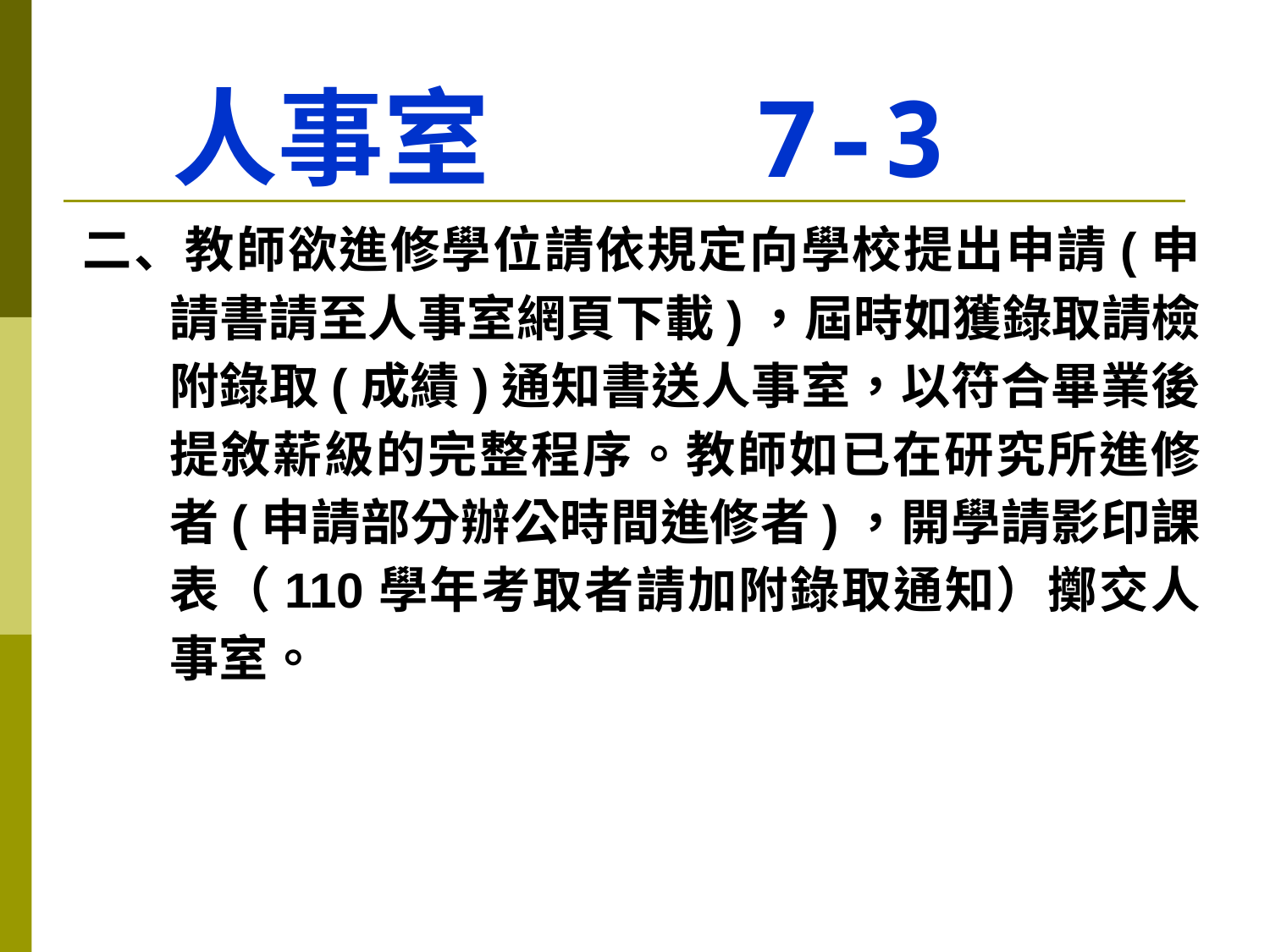

# 人事室            7-3
二、教師欲進修學位請依規定向學校提出申請(申請書請至人事室網頁下載)，屆時如獲錄取請檢附錄取(成績)通知書送人事室，以符合畢業後提敘薪級的完整程序。教師如已在研究所進修者(申請部分辦公時間進修者)，開學請影印課表（110學年考取者請加附錄取通知）擲交人事室。